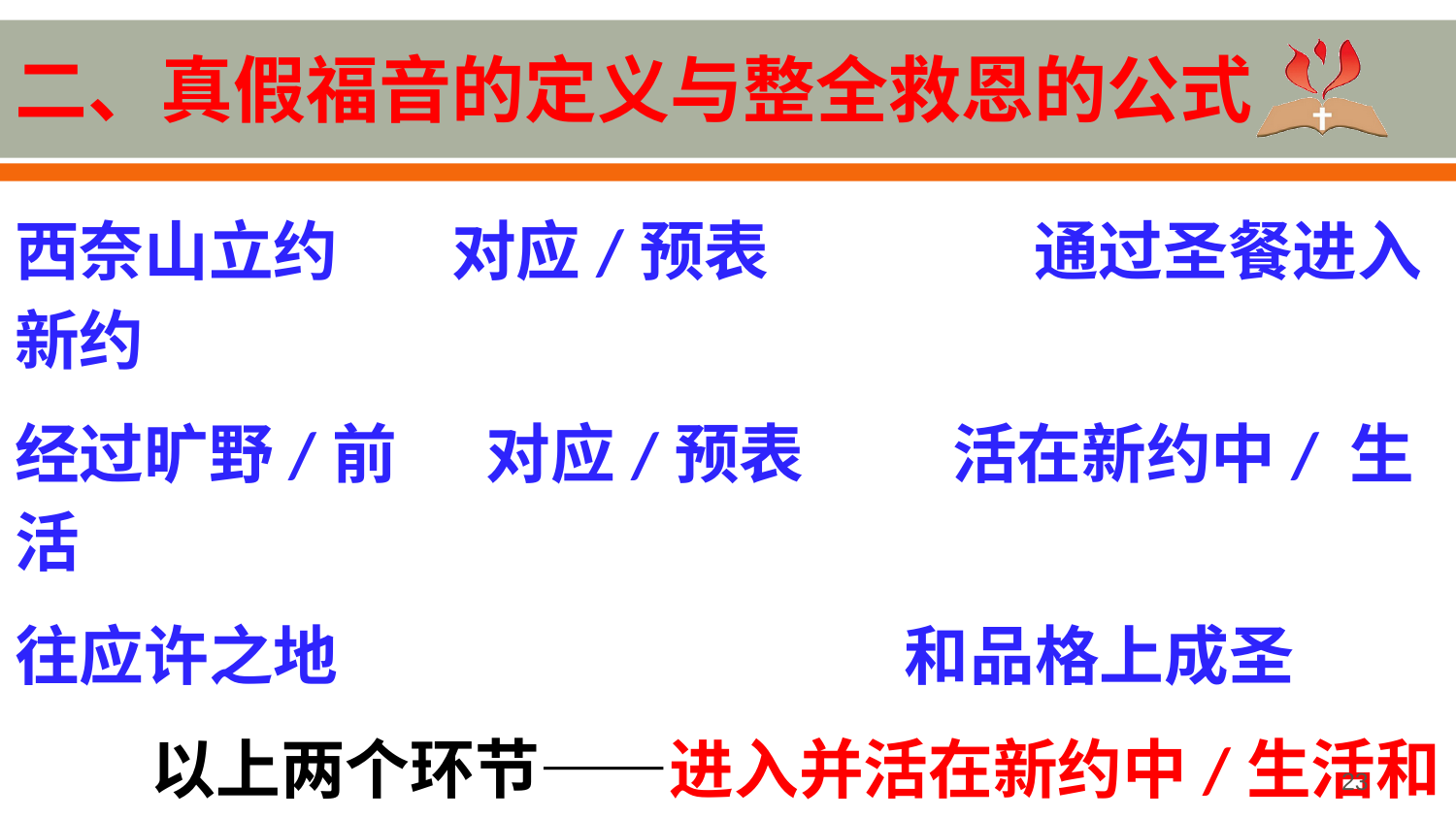

# 二、真假福音的定义与整全救恩的公式
西奈山立约	对应/预表		通过圣餐进入新约
经过旷野/前      对应/预表          活在新约中/ 生活
往应许之地			           和品格上成圣
以上两个环节——进入并活在新约中/生活和品格上成圣——构成了立约，就是主耶稣所说的  “走小路”。

23